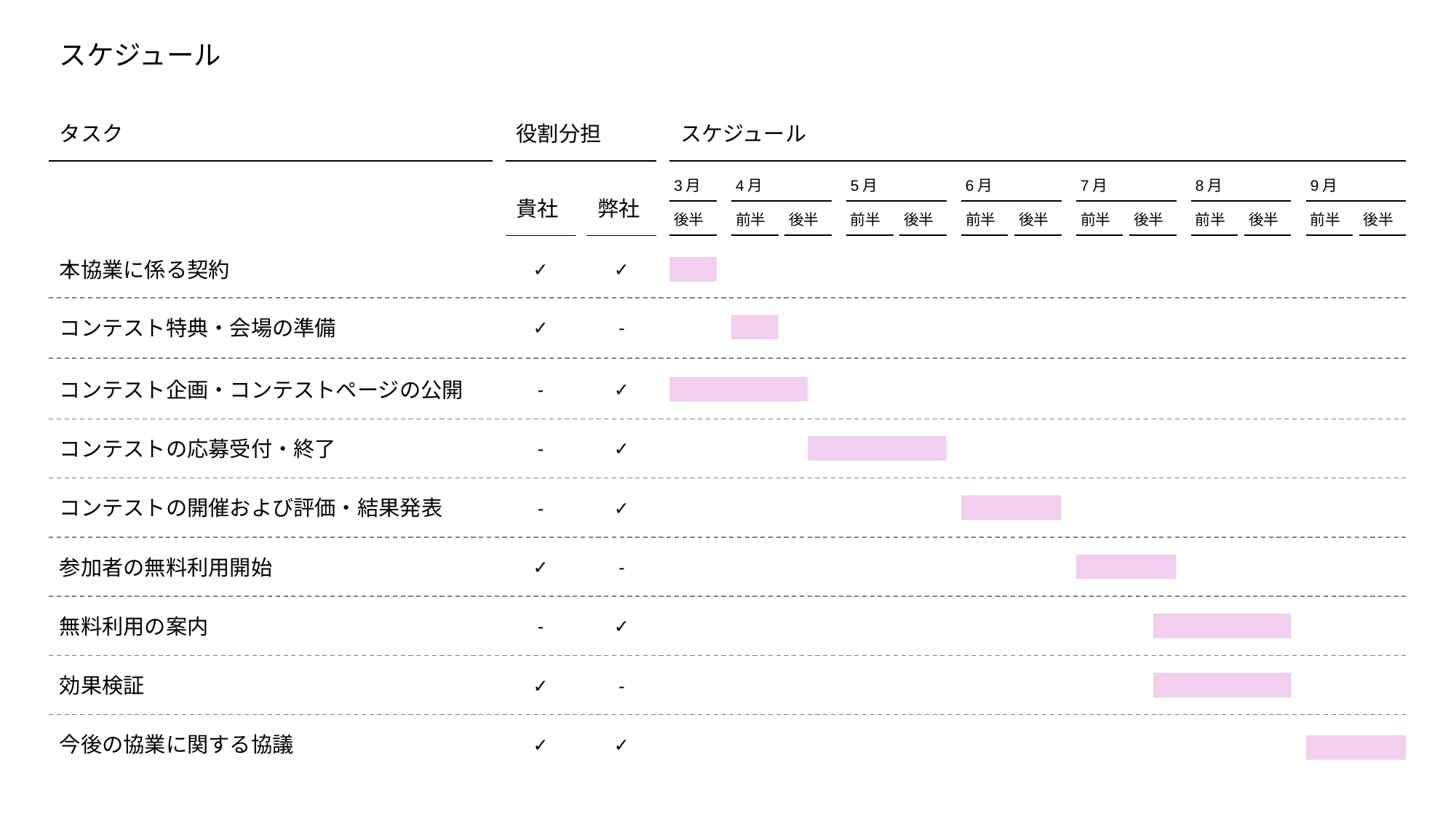

スケジュール
タスク
役割分担
スケジュール
3月
4月
5月
6月
7月
8月
9月
貴社
弊社
後半
前半
後半
前半
後半
前半
後半
前半
後半
前半
後半
前半
後半
本協業に係る契約
✓
✓

コンテスト特典・会場の準備
✓
-

コンテスト企画・コンテストページの公開
-
✓

コンテストの応募受付・終了
-
✓

コンテストの開催および評価・結果発表
-
✓

参加者の無料利用開始
✓
-

無料利用の案内
-
✓

効果検証
✓
-

今後の協業に関する協議
✓
✓